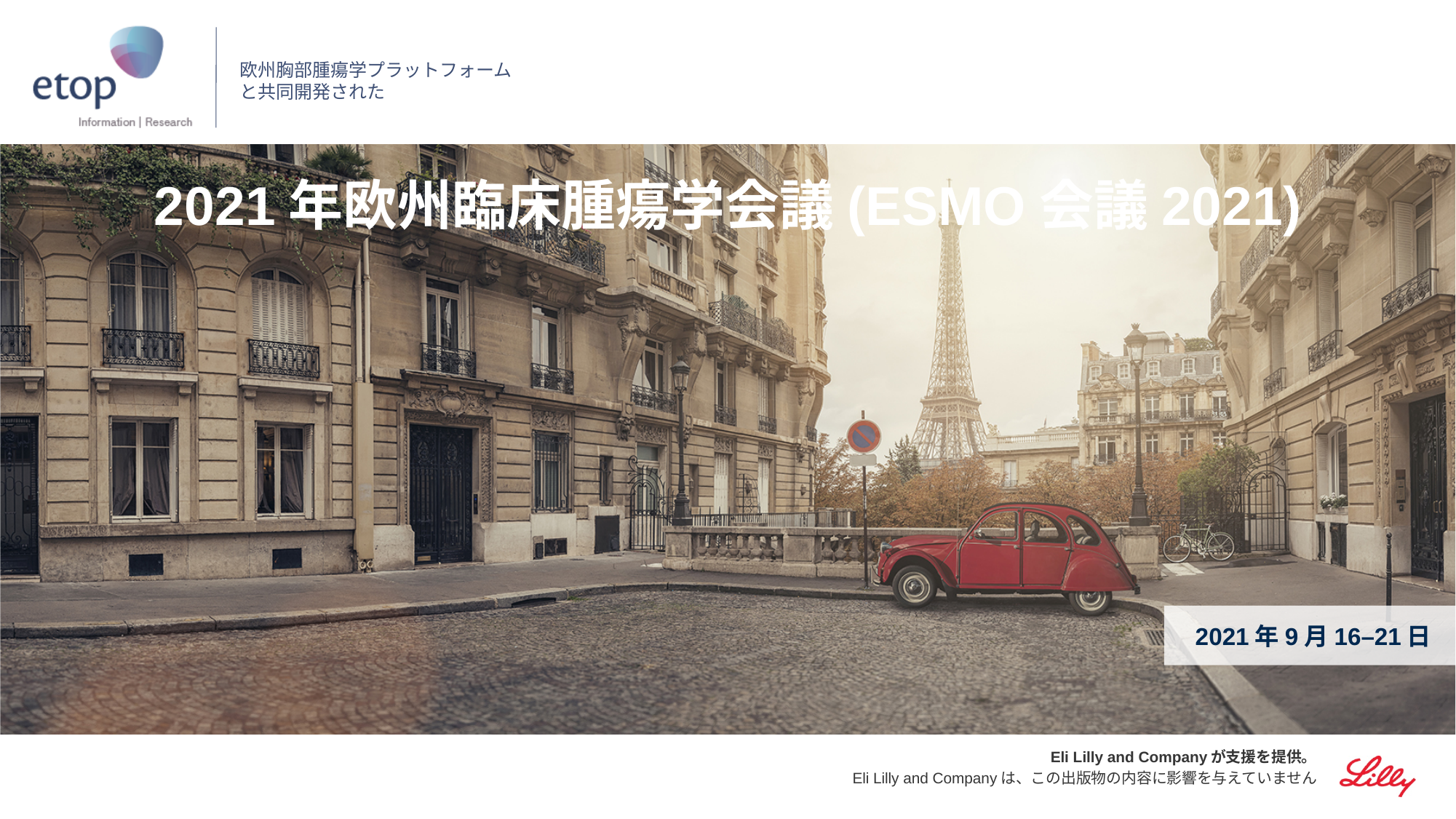

欧州胸部腫瘍学プラットフォーム
と共同開発された
2021年欧州臨床腫瘍学会議(ESMO会議2021)
2021年9月16–21日
Eli Lilly and Companyが支援を提供。
 Eli Lilly and Companyは、この出版物の内容に影響を与えていません